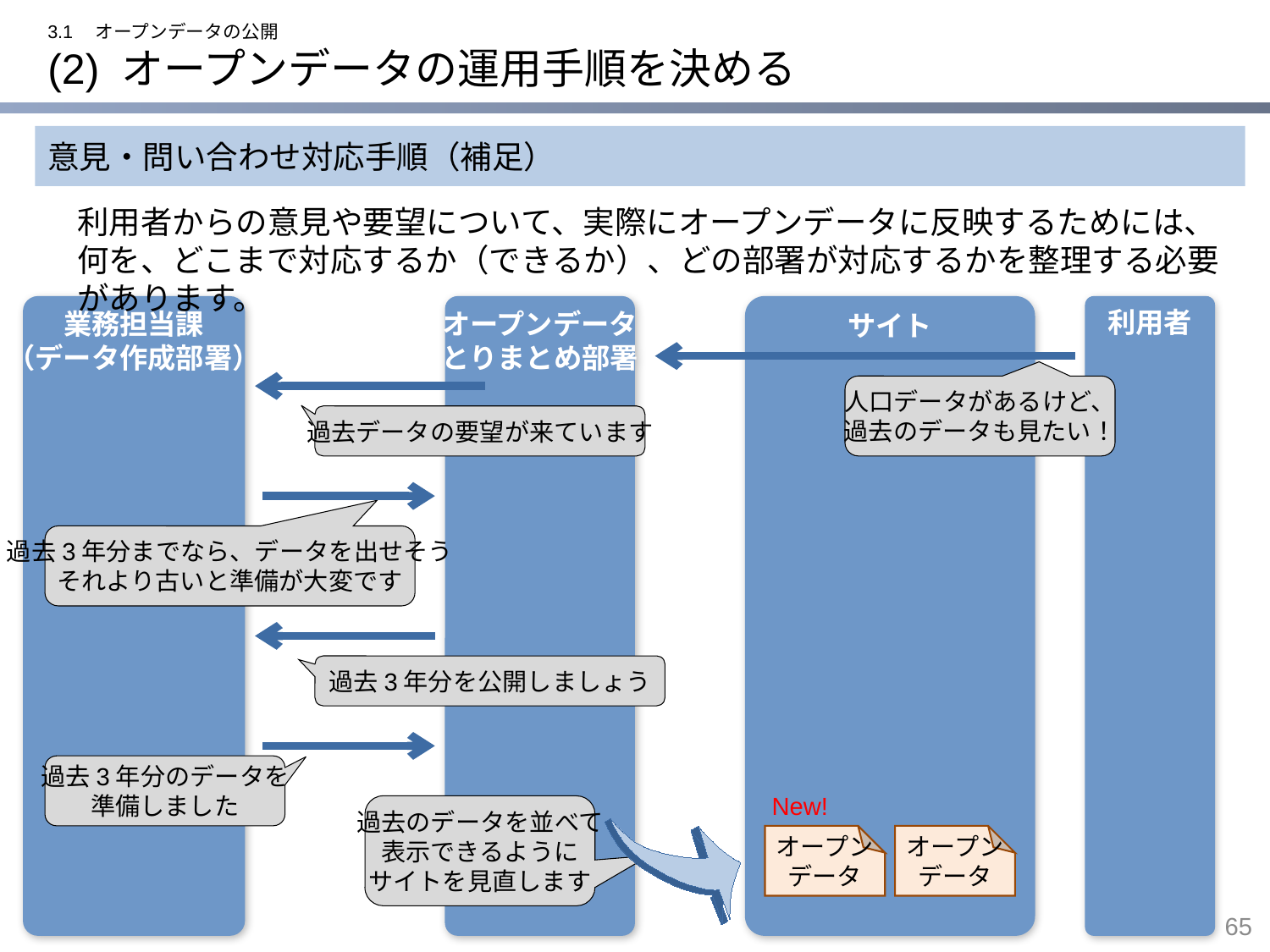

3.1　オープンデータの公開
# (2) オープンデータの運用手順を決める
意見・問い合わせ対応手順（補足）
利用者からの意見や要望について、実際にオープンデータに反映するためには、何を、どこまで対応するか（できるか）、どの部署が対応するかを整理する必要があります。
オープンデータ
とりまとめ部署
サイト
利用者
業務担当課
（データ作成部署）
人口データがあるけど、
過去のデータも見たい！
過去データの要望が来ています
過去3年分までなら、データを出せそう
それより古いと準備が大変です
過去3年分を公開しましょう
過去3年分のデータを
準備しました
New!
過去のデータを並べて
表示できるように
サイトを見直します

オープン
データ

オープン
データ
65